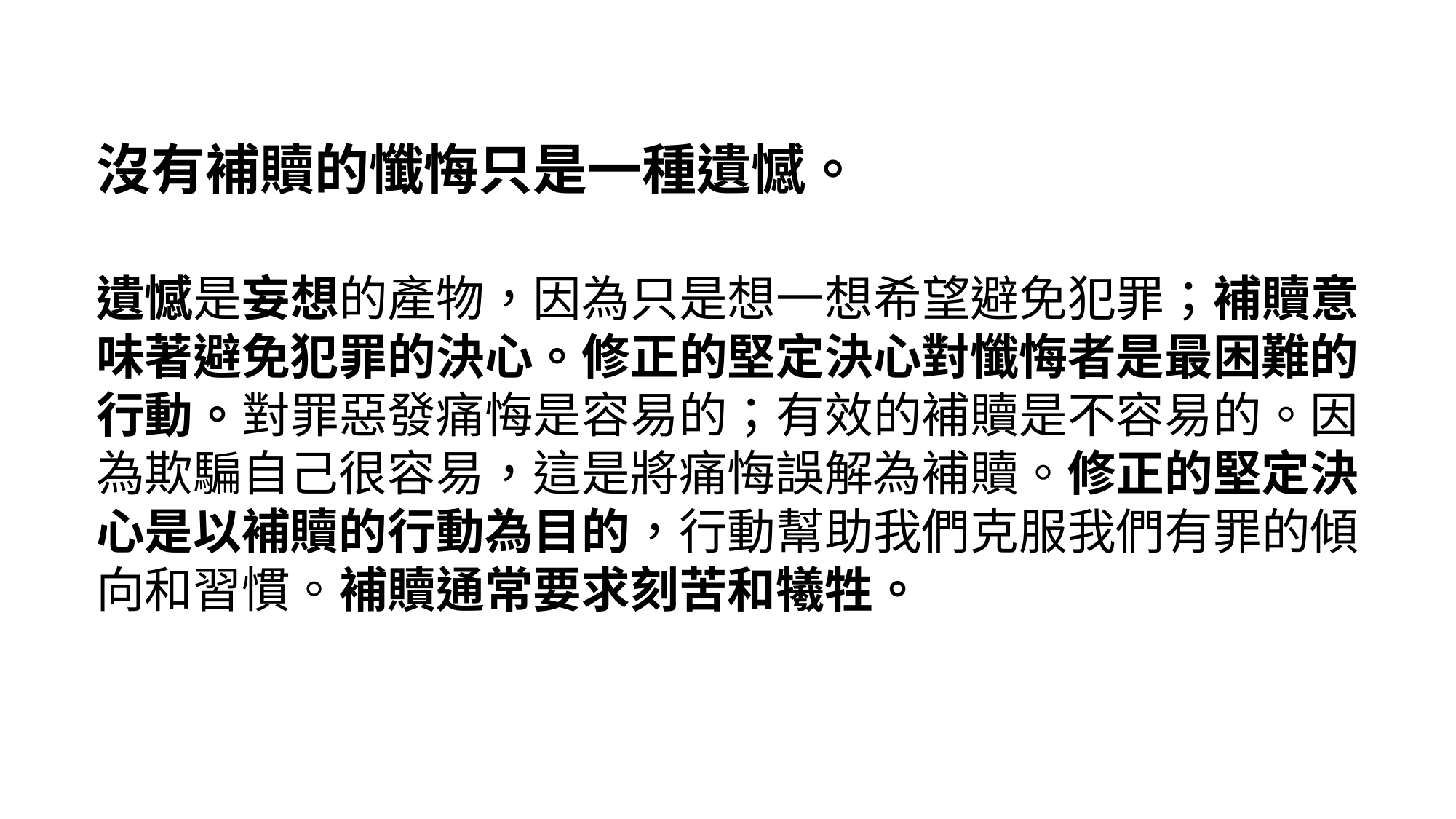

沒有補贖的懺悔只是一種遺憾。
遺憾是妄想的產物，因為只是想一想希望避免犯罪；補贖意味著避免犯罪的決心。修正的堅定決心對懺悔者是最困難的行動。對罪惡發痛悔是容易的；有效的補贖是不容易的。因為欺騙自己很容易，這是將痛悔誤解為補贖。修正的堅定決心是以補贖的行動為目的，行動幫助我們克服我們有罪的傾向和習慣。補贖通常要求刻苦和犧牲。